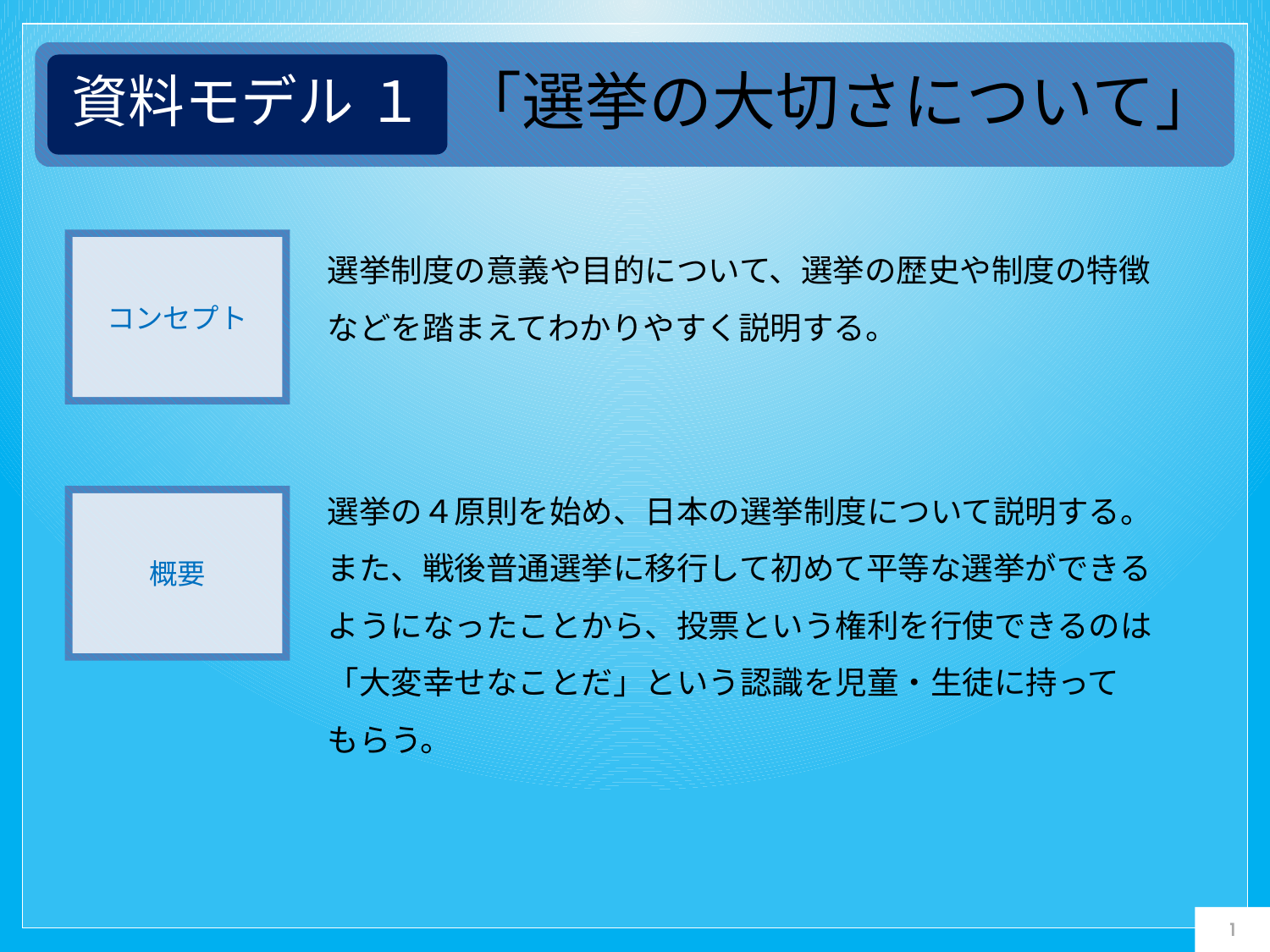

「選挙の大切さについて」
資料モデル １
選挙制度の意義や目的について、選挙の歴史や制度の特徴
などを踏まえてわかりやすく説明する。

コンセプト
選挙の４原則を始め、日本の選挙制度について説明する。
また、戦後普通選挙に移行して初めて平等な選挙ができる
ようになったことから、投票という権利を行使できるのは
「大変幸せなことだ」という認識を児童・生徒に持って
もらう。

概要
1